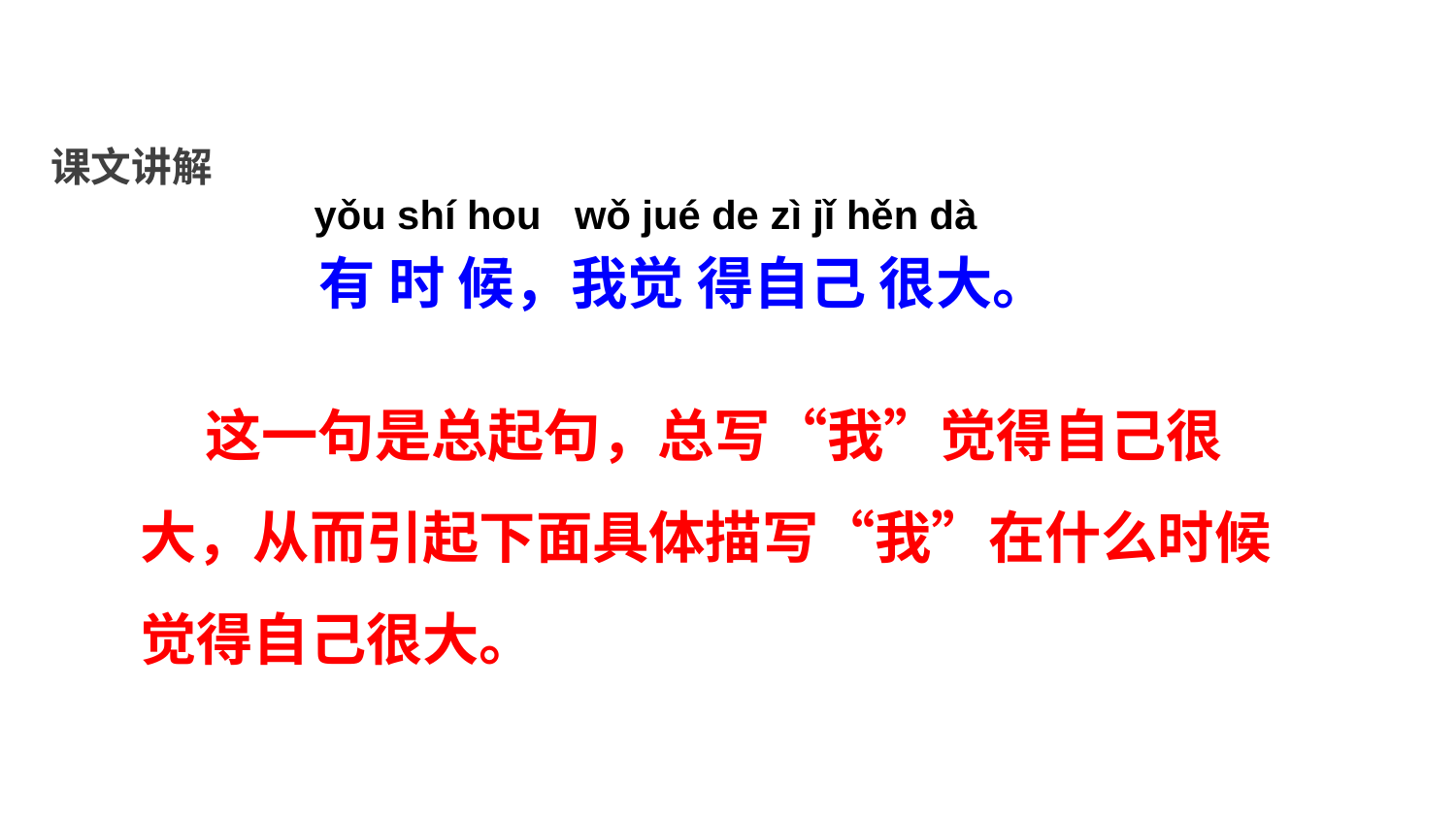

课文讲解
yǒu shí hou   wǒ jué de zì jǐ hěn dà
有 时 候，我觉 得自己 很大。
    这一句是总起句，总写“我”觉得自己很大，从而引起下面具体描写“我”在什么时候觉得自己很大。